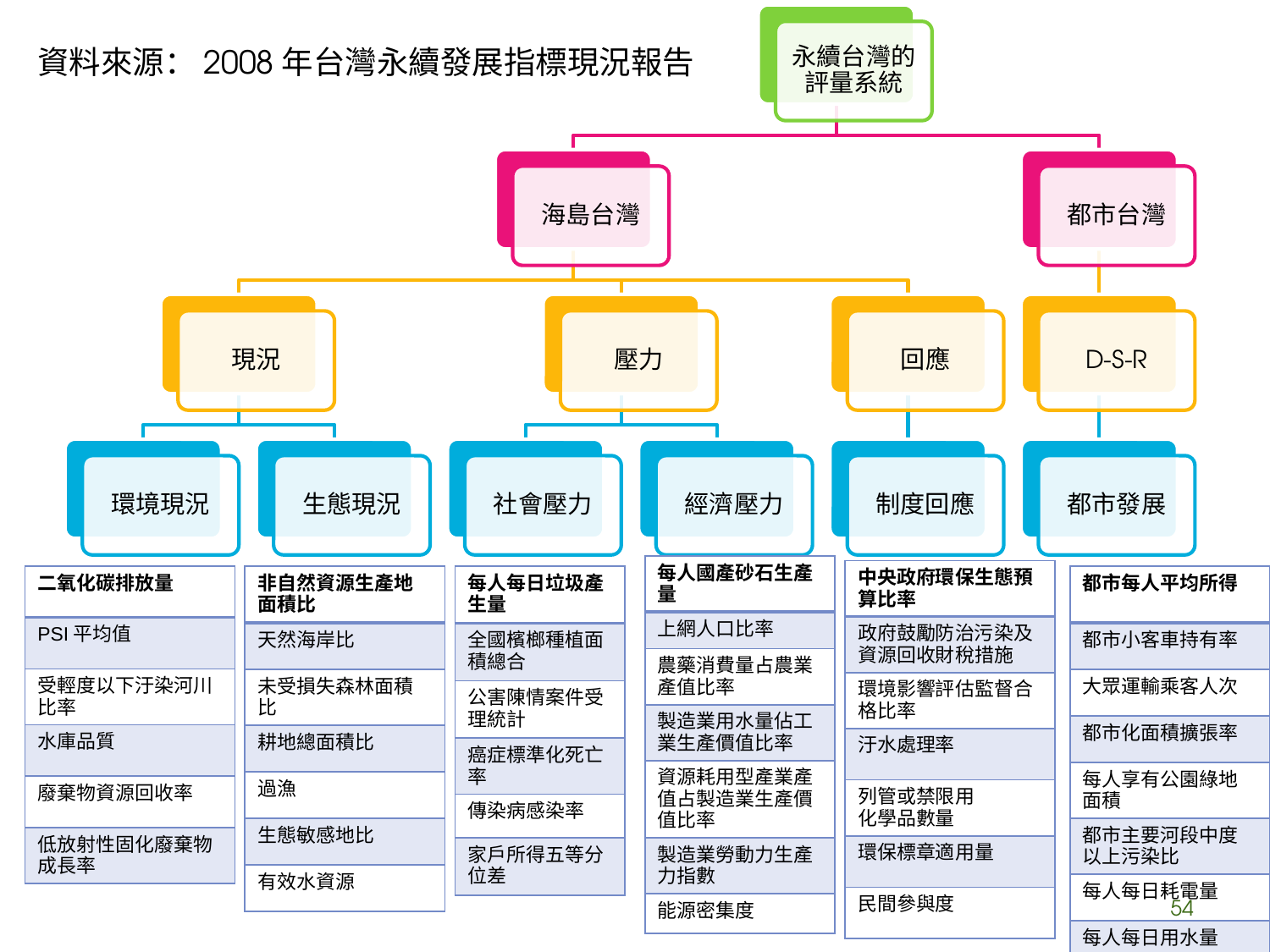

永續台灣的評量系統

海島台灣

都市台灣

現況

壓力

回應

D-S-R

環境現況

生態現況

社會壓力

經濟壓力

制度回應

都市發展
資料來源：2008年台灣永續發展指標現況報告
| 每人國產砂石生產量 |
| --- |
| 上網人口比率 |
| 農藥消費量占農業產值比率 |
| 製造業用水量佔工業生產價值比率 |
| 資源耗用型產業產值占製造業生產價值比率 |
| 製造業勞動力生產力指數 |
| 能源密集度 |
| 中央政府環保生態預算比率 |
| --- |
| 政府鼓勵防治污染及資源回收財稅措施 |
| 環境影響評估監督合格比率 |
| 汙水處理率 |
| 列管或禁限用 化學品數量 |
| 環保標章適用量 |
| 民間參與度 |
| 二氧化碳排放量 |
| --- |
| PSI平均值 |
| 受輕度以下汙染河川比率 |
| 水庫品質 |
| 廢棄物資源回收率 |
| 低放射性固化廢棄物成長率 |
| 非自然資源生產地面積比 |
| --- |
| 天然海岸比 |
| 未受損失森林面積比 |
| 耕地總面積比 |
| 過漁 |
| 生態敏感地比 |
| 有效水資源 |
| 每人每日垃圾產生量 |
| --- |
| 全國檳榔種植面積總合 |
| 公害陳情案件受理統計 |
| 癌症標準化死亡率 |
| 傳染病感染率 |
| 家戶所得五等分位差 |
| 都市每人平均所得 |
| --- |
| 都市小客車持有率 |
| 大眾運輸乘客人次 |
| 都市化面積擴張率 |
| 每人享有公園綠地面積 |
| 都市主要河段中度以上污染比 |
| 每人每日耗電量 |
| 每人每日用水量 |
54